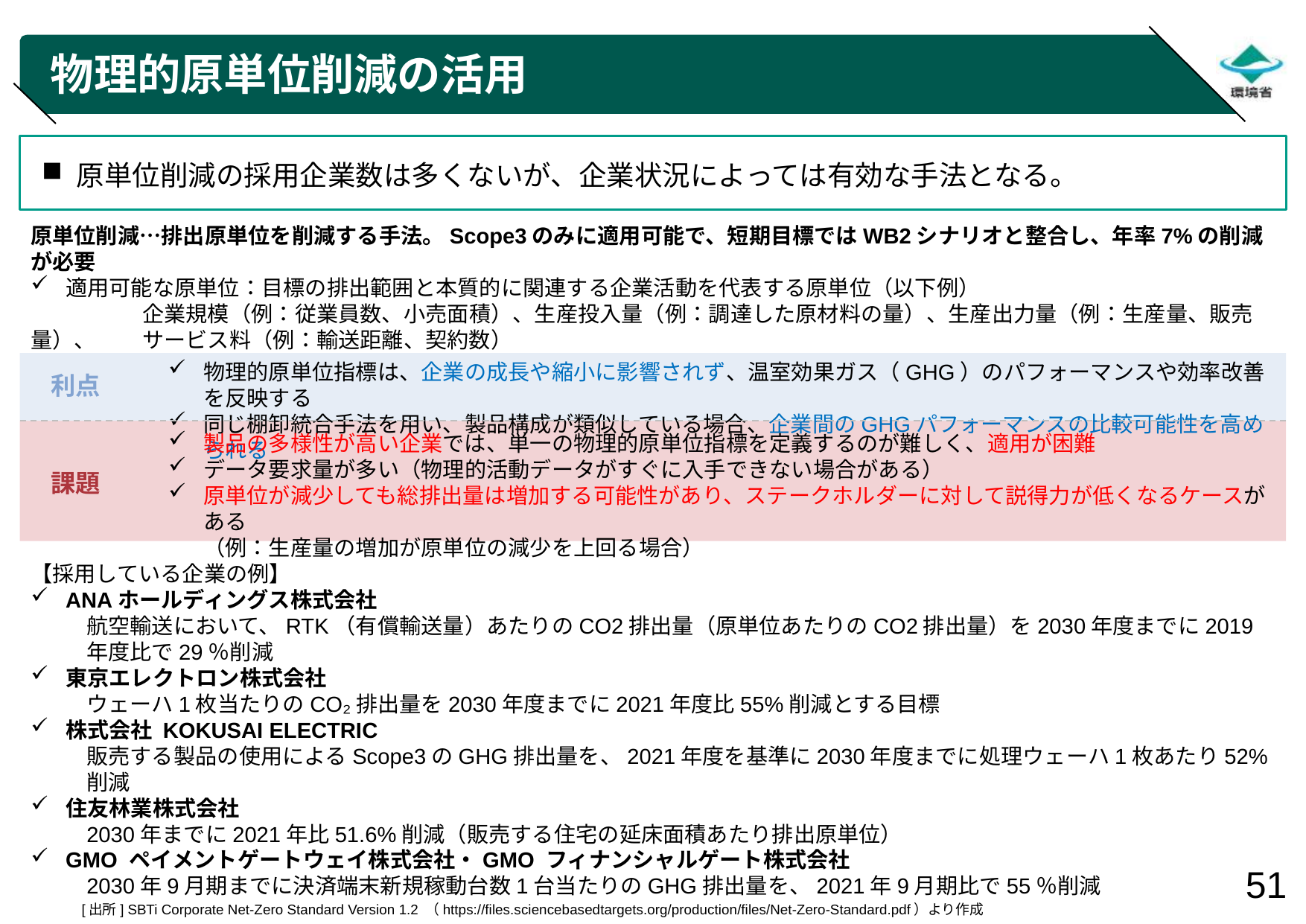

# 物理的原単位削減の活用
原単位削減の採用企業数は多くないが、企業状況によっては有効な手法となる。
原単位削減…排出原単位を削減する手法。Scope3のみに適用可能で、短期目標ではWB2シナリオと整合し、年率7%の削減が必要
適用可能な原単位：目標の排出範囲と本質的に関連する企業活動を代表する原単位（以下例）
	企業規模（例：従業員数、小売面積）、生産投入量（例：調達した原材料の量）、生産出力量（例：生産量、販売量）、	サービス料（例：輸送距離、契約数）

物理的原単位指標は、企業の成長や縮小に影響されず、温室効果ガス（GHG）のパフォーマンスや効率改善を反映する
同じ棚卸統合手法を用い、製品構成が類似している場合、企業間のGHGパフォーマンスの比較可能性を高められる
利点

製品の多様性が高い企業では、単一の物理的原単位指標を定義するのが難しく、適用が困難
データ要求量が多い（物理的活動データがすぐに入手できない場合がある）
原単位が減少しても総排出量は増加する可能性があり、ステークホルダーに対して説得力が低くなるケースがある
（例：生産量の増加が原単位の減少を上回る場合）
課題
【採用している企業の例】
ANAホールディングス株式会社
航空輸送において、RTK（有償輸送量）あたりのCO2排出量（原単位あたりのCO2排出量）を2030年度までに2019年度比で29％削減
東京エレクトロン株式会社
ウェーハ1枚当たりのCO₂排出量を2030年度までに2021年度比55%削減とする目標
株式会社 KOKUSAI ELECTRIC
販売する製品の使用によるScope3のGHG排出量を、2021年度を基準に2030年度までに処理ウェーハ1枚あたり52%削減
住友林業株式会社
2030年までに2021年比51.6%削減（販売する住宅の延床面積あたり排出原単位）
GMO ペイメントゲートウェイ株式会社・GMO フィナンシャルゲート株式会社
2030年9月期までに決済端末新規稼動台数1台当たりのGHG排出量を、2021年9月期比で55％削減
[出所] SBTi Corporate Net-Zero Standard Version 1.2 （https://files.sciencebasedtargets.org/production/files/Net-Zero-Standard.pdf）より作成